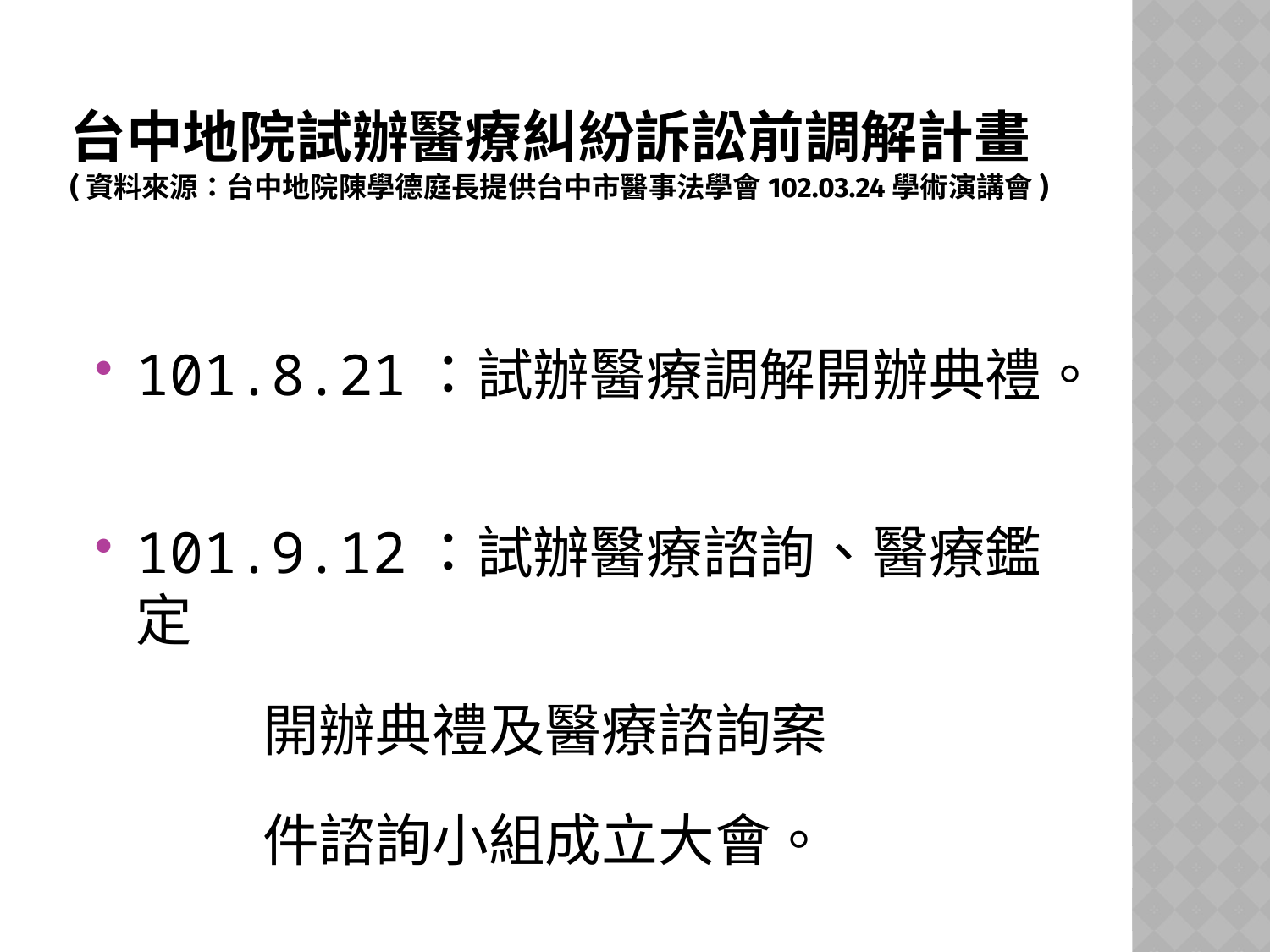

# 台中地院試辦醫療糾紛訴訟前調解計畫 (資料來源：台中地院陳學德庭長提供台中市醫事法學會102.03.24學術演講會)

101.8.21：試辦醫療調解開辦典禮。
101.9.12：試辦醫療諮詢、醫療鑑定
            開辦典禮及醫療諮詢案
            件諮詢小組成立大會。